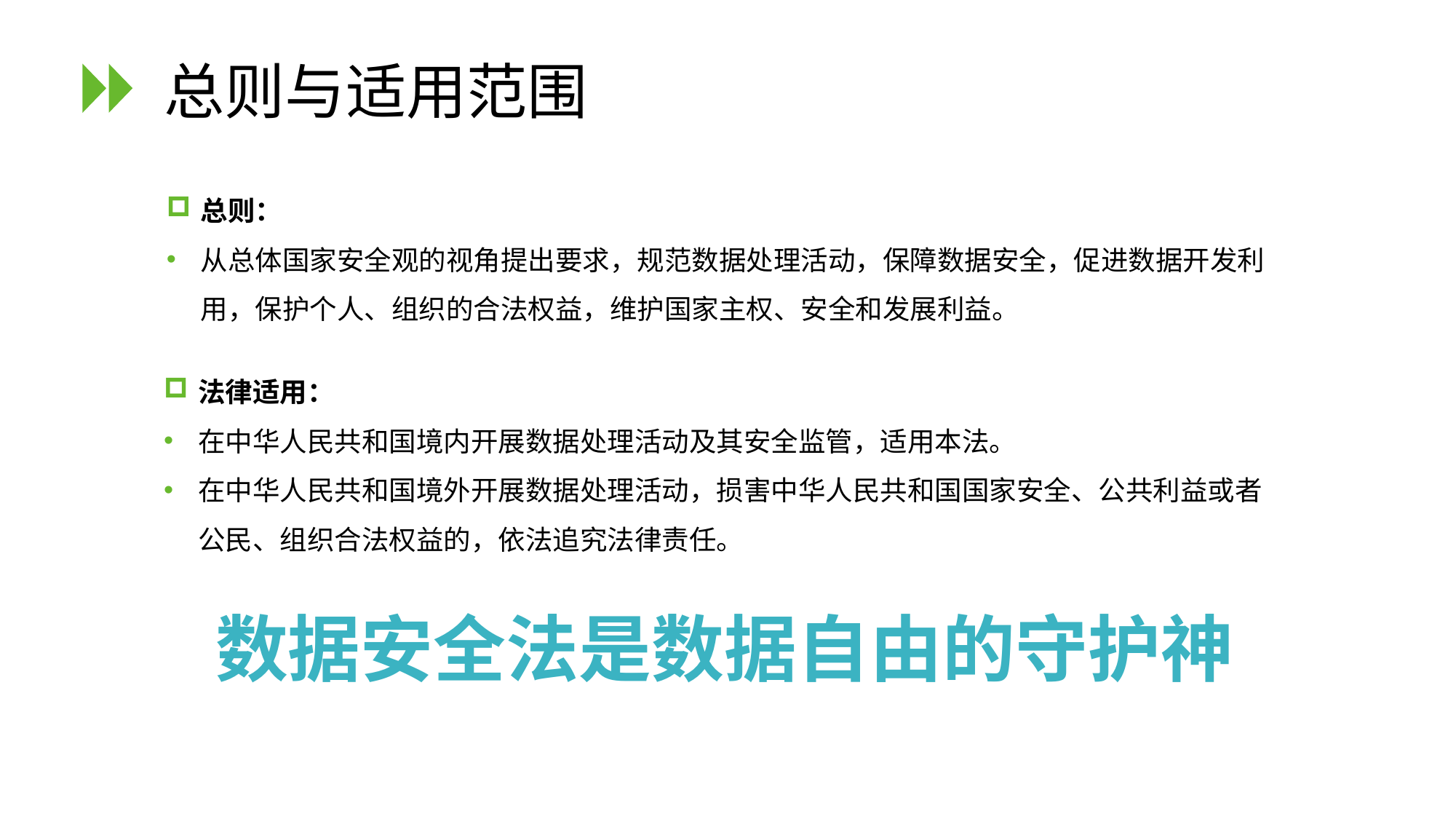

# 总则与适用范围
总则：
从总体国家安全观的视角提出要求，规范数据处理活动，保障数据安全，促进数据开发利用，保护个人、组织的合法权益，维护国家主权、安全和发展利益。
法律适用：
在中华人民共和国境内开展数据处理活动及其安全监管，适用本法。
在中华人民共和国境外开展数据处理活动，损害中华人民共和国国家安全、公共利益或者公民、组织合法权益的，依法追究法律责任。
数据安全法是数据自由的守护神